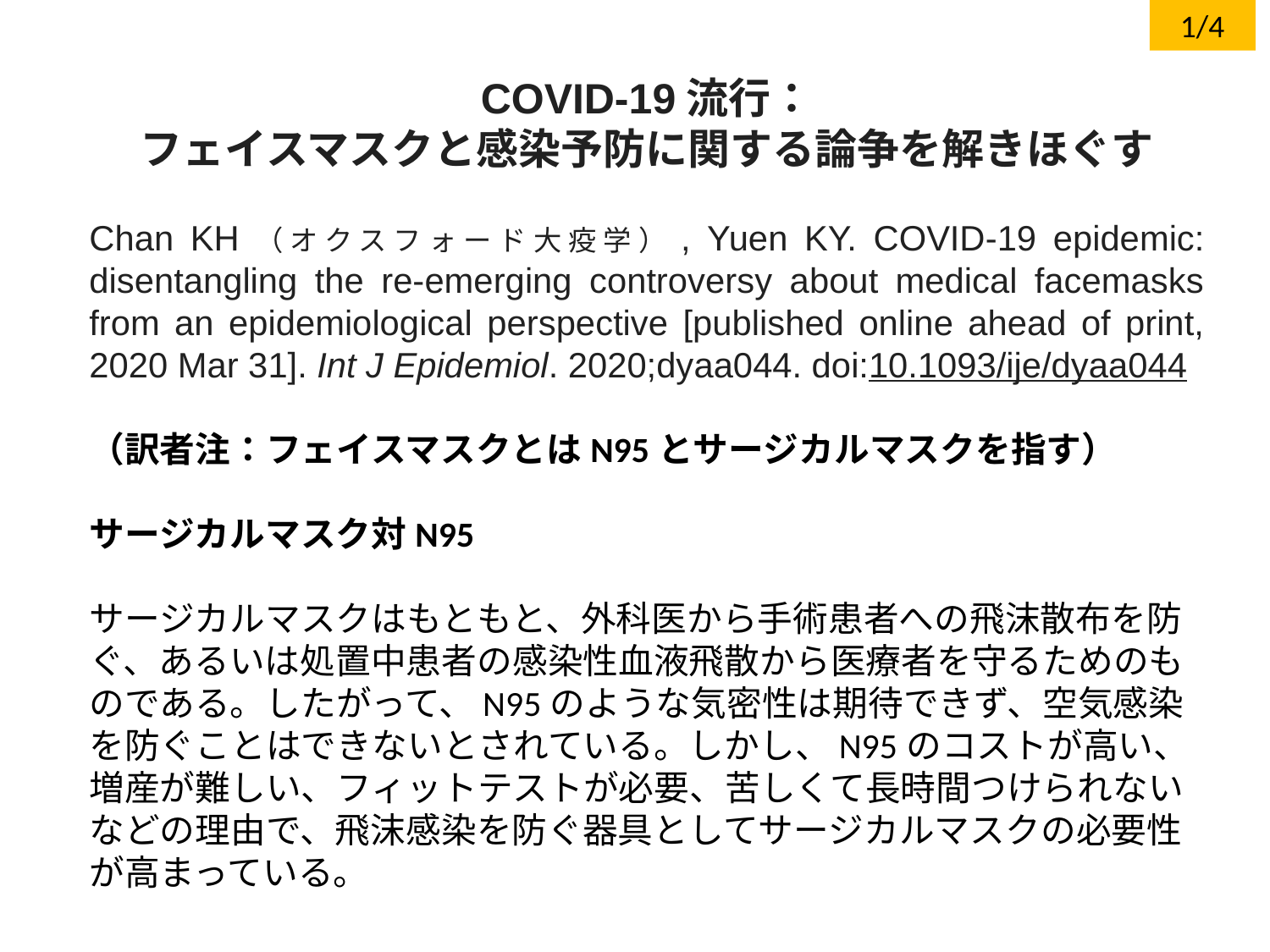

1/4
COVID-19流行：
フェイスマスクと感染予防に関する論争を解きほぐす

Chan KH（オクスフォード大疫学）, Yuen KY. COVID-19 epidemic: disentangling the re-emerging controversy about medical facemasks from an epidemiological perspective [published online ahead of print, 2020 Mar 31]. Int J Epidemiol. 2020;dyaa044. doi:10.1093/ije/dyaa044

（訳者注：フェイスマスクとはN95とサージカルマスクを指す）

サージカルマスク対N95

サージカルマスクはもともと、外科医から手術患者への飛沫散布を防ぐ、あるいは処置中患者の感染性血液飛散から医療者を守るためのものである。したがって、N95のような気密性は期待できず、空気感染を防ぐことはできないとされている。しかし、N95のコストが高い、増産が難しい、フィットテストが必要、苦しくて長時間つけられないなどの理由で、飛沫感染を防ぐ器具としてサージカルマスクの必要性が高まっている。